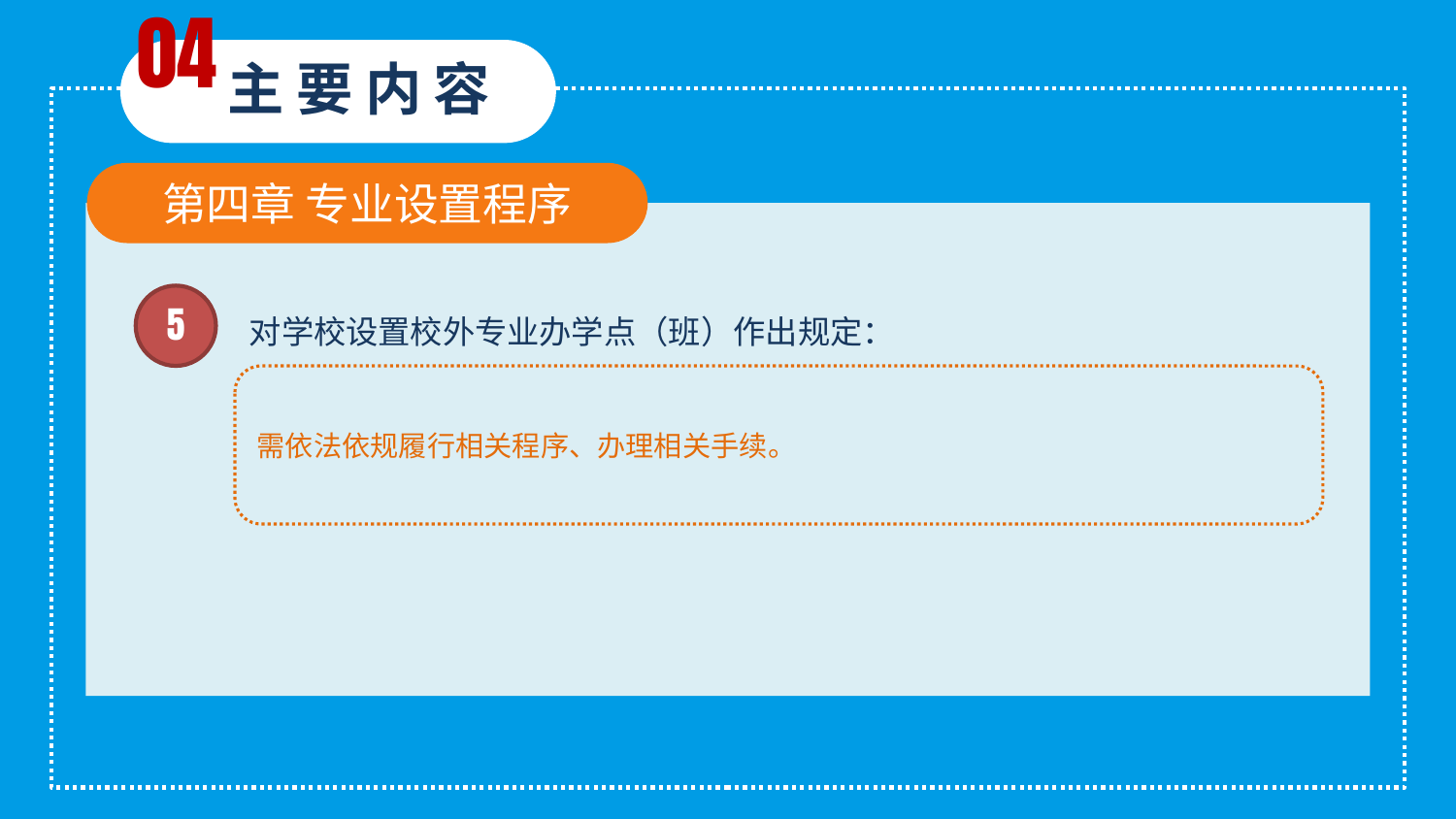

04

主要内容

第四章 专业设置程序

5
对学校设置校外专业办学点（班）作出规定：
需依法依规履行相关程序、办理相关手续。